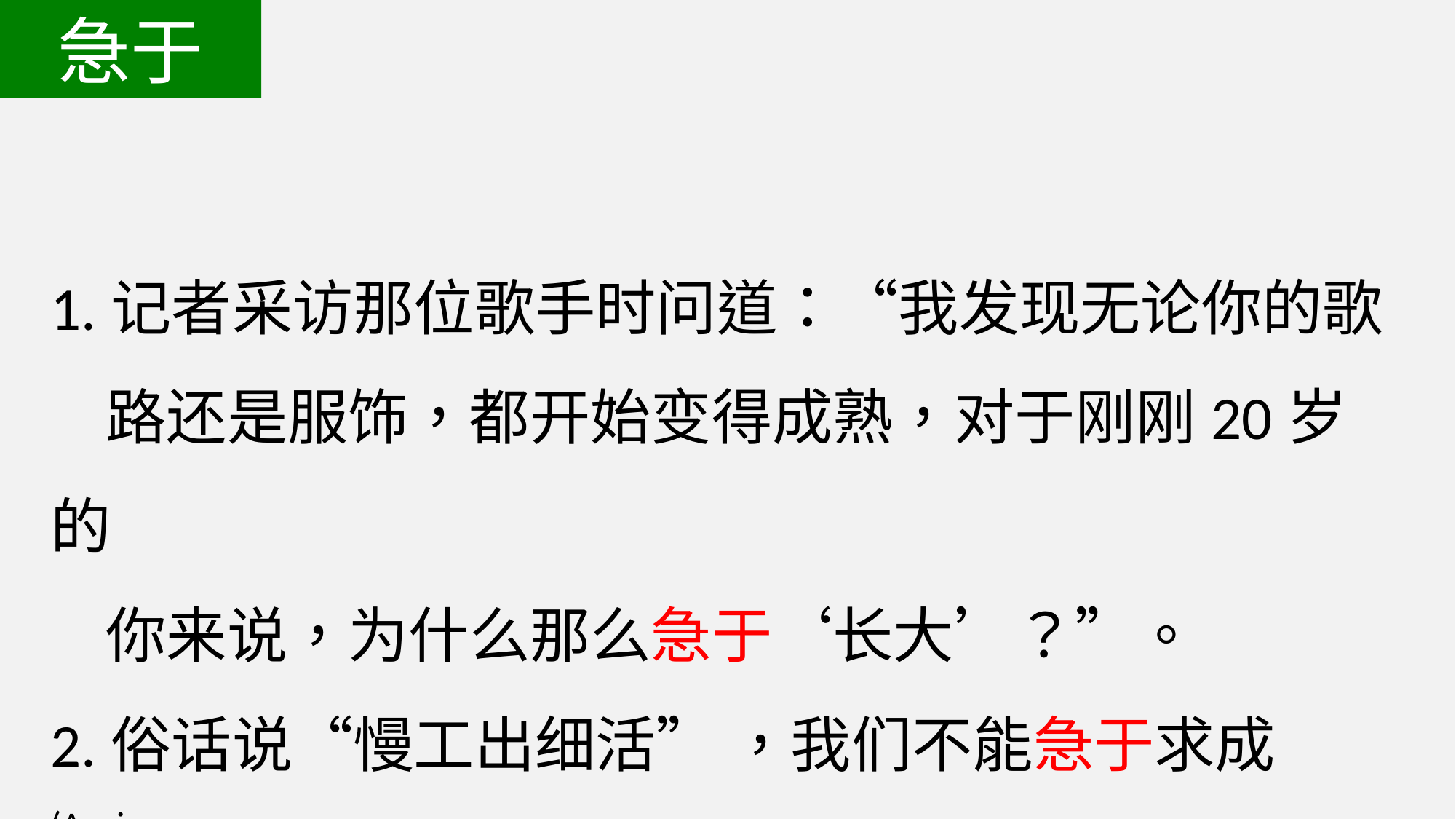

急于
1.记者采访那位歌手时问道：“我发现无论你的歌
   路还是服饰，都开始变得成熟，对于刚刚20岁的
   你来说，为什么那么急于‘长大’？”。
2.俗话说“慢工出细活” ，我们不能急于求成(Anxious
       to succeed) 。